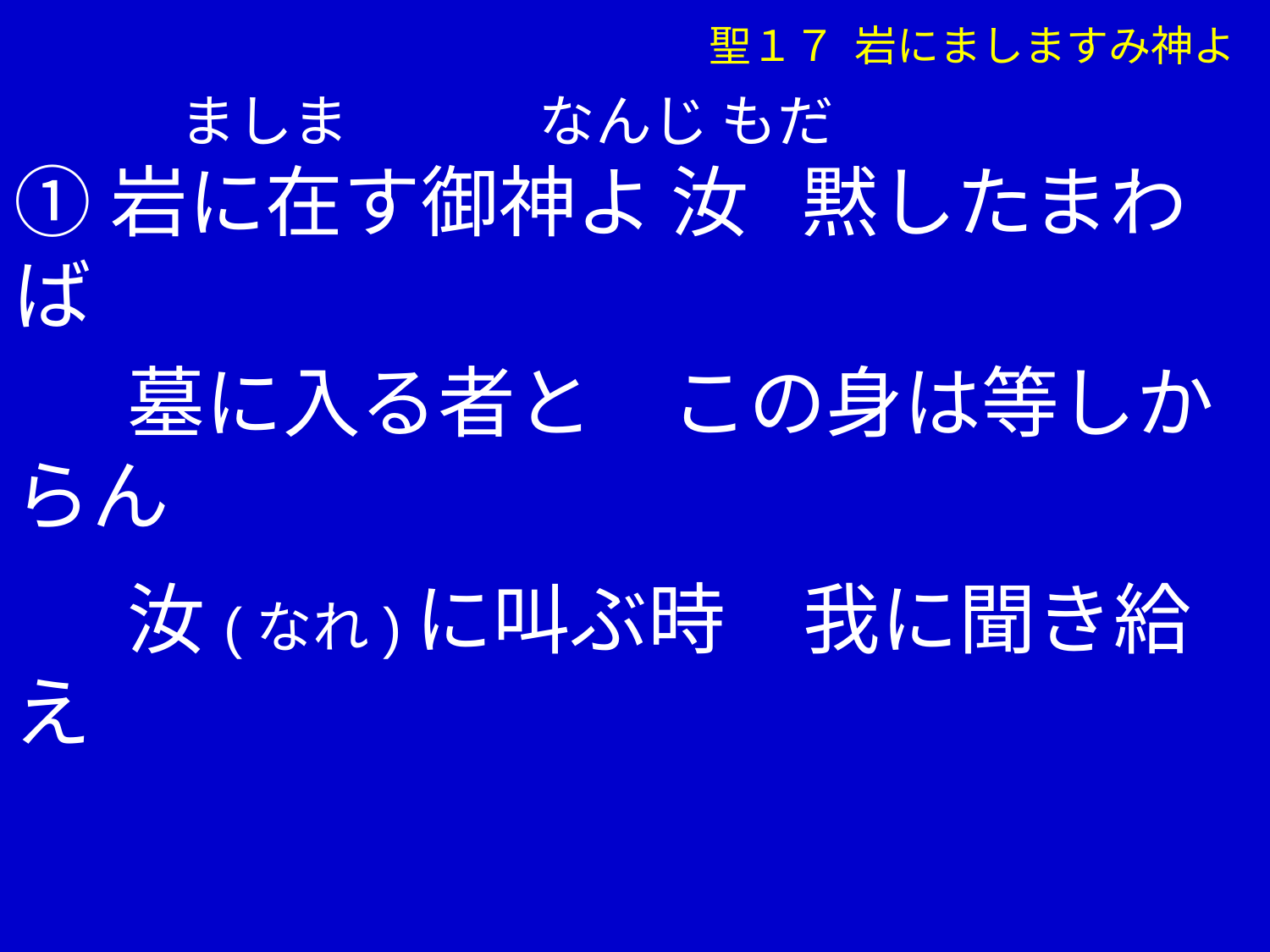

ましま               なんじ もだ
①岩に在す御神よ 汝   黙したまわば
 　墓に入る者と　この身は等しからん
 　汝(なれ)に叫ぶ時　我に聞き給え
       聖１７  岩にましますみ神よ